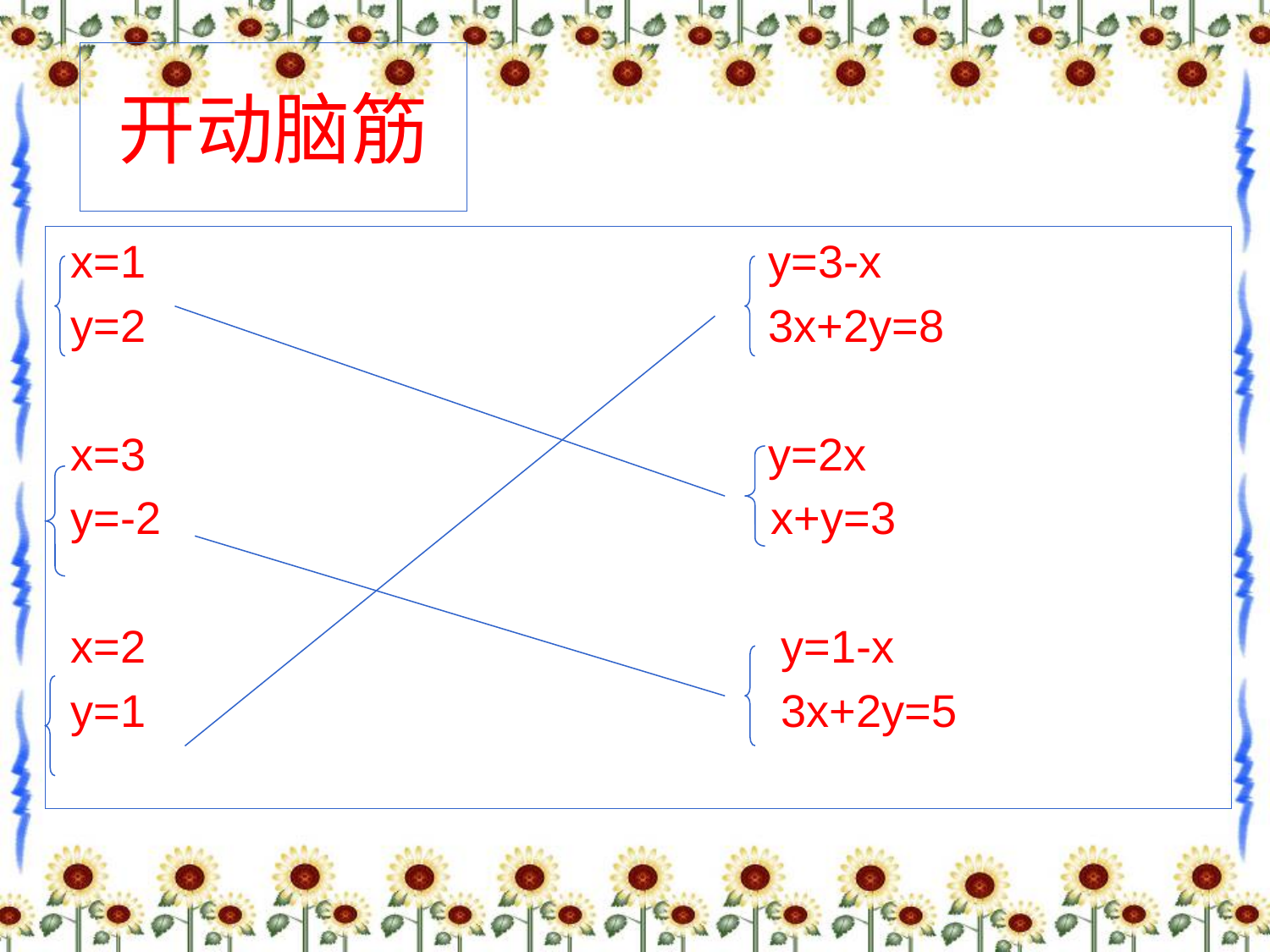

# 开动脑筋
 x=1                                                 y=3-x
 y=2                                                 3x+2y=8

 x=3                                                 y=2x
 y=-2                                                x+y=3

 x=2                                                  y=1-x
 y=1                                                  3x+2y=5